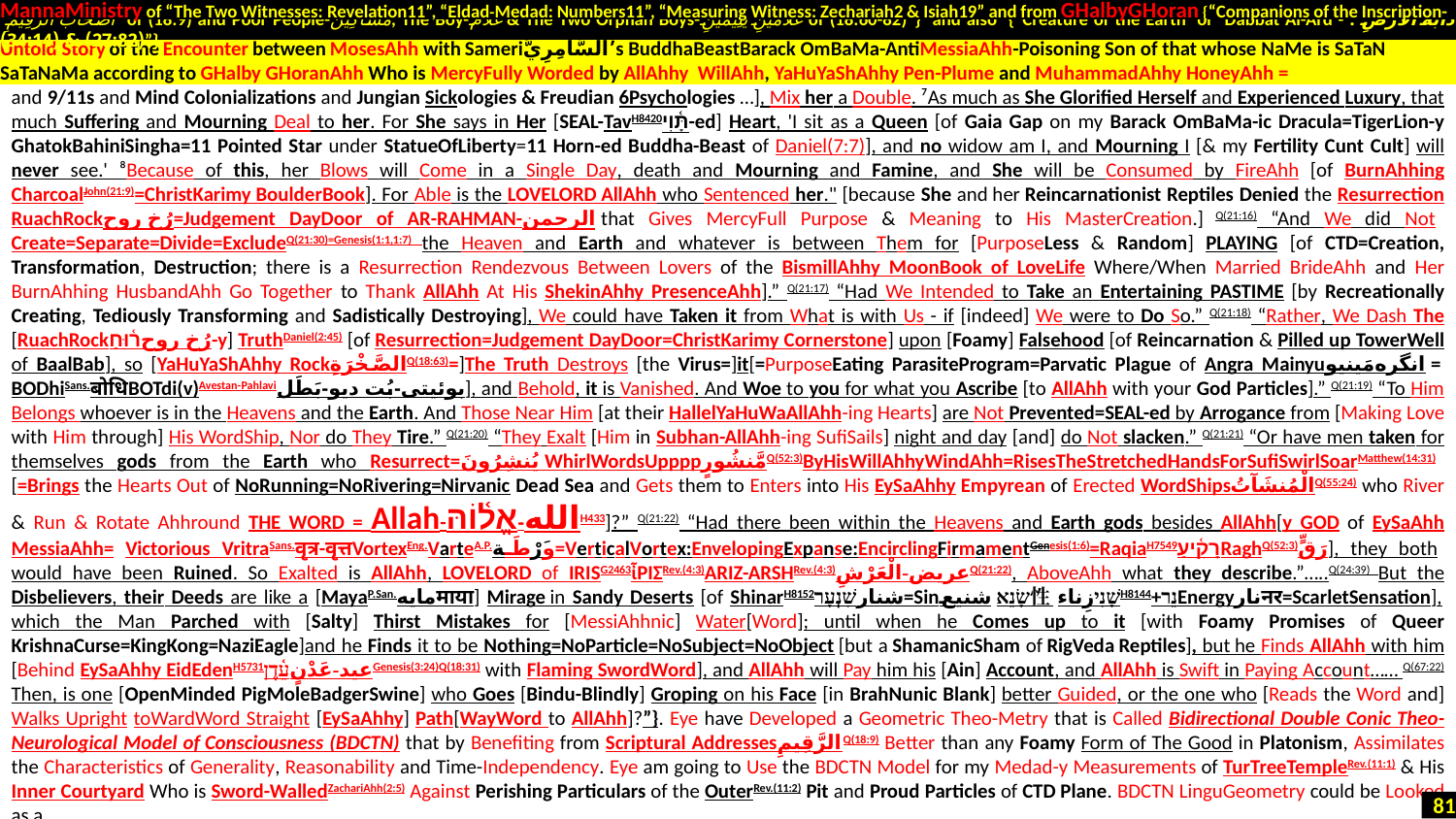

MannaMinistry of “The Two Witnesses: Revelation11”, “Eldad-Medad: Numbers11”, “Measuring Witness: Zechariah2 & Isiah19” and from GHalbyGHoran {“Companions of the Inscription-
 أَصْحَابَ الرَّقِيمِ  of (18:9) and Poor People-مَسَاكِينَ, The Boy-غُلَامُ & The Two Orphan Boys-غُلَامَيْنِ يَتِيمَيْنِ of (18:60-82)”}  and also  {“Creature of the Earth  or  Dabbat Al-Ard - دَابَّةُ الْأَرْضِ : (27:82) & (34:14)”}

and 9/11s and Mind Colonializations and Jungian Sickologies & Freudian 6Psychologies …], Mix her a Double. ⁷As much as She Glorified Herself and Experienced Luxury, that much Suffering and Mourning Deal to her. For She says in Her [SEAL-TavH8420תָּ֫וִי-ed] Heart, 'I sit as a Queen [of Gaia Gap on my Barack OmBaMa-ic Dracula=TigerLion-y GhatokBahiniSingha=11 Pointed Star under StatueOfLiberty=11 Horn-ed Buddha-Beast of Daniel(7:7)], and no widow am I, and Mourning I [& my Fertility Cunt Cult] will never see.' ⁸Because of this, her Blows will Come in a Single Day, death and Mourning and Famine, and She will be Consumed by FireAhh [of BurnAhhing CharcoalJohn(21:9)=ChristKarimy BoulderBook]. For Able is the LoveLord AllAhh who Sentenced her." [because She and her Reincarnationist Reptiles Denied the Resurrection RuachRockرُخ روح=Judgement DayDoor of AR-RAHMAN-الرحمن that Gives MercyFull Purpose & Meaning to His MasterCreation.] Q(21:16) “And We did Not Create=Separate=Divide=ExcludeQ(21:30)=Genesis(1:1,1:7) the Heaven and Earth and whatever is between Them for [PurposeLess & Random] PLAYING [of CTD=Creation, Transformation, Destruction; there is a Resurrection Rendezvous Between Lovers of the BismillAhhy MoonBook of LoveLife Where/When Married BrideAhh and Her BurnAhhing HusbandAhh Go Together to Thank AllAhh At His ShekinAhhy PresenceAhh].” Q(21:17) “Had We Intended to Take an Entertaining PASTIME [by Recreationally Creating, Tediously Transforming and Sadistically Destroying], We could have Taken it from What is with Us - if [indeed] We were to Do So.” Q(21:18) “Rather, We Dash The [RuachRockرُخ روحר֫וּחַ-y] TruthDaniel(2:45) [of Resurrection=Judgement DayDoor=ChristKarimy Cornerstone] upon [Foamy] Falsehood [of Reincarnation & Pilled up TowerWell of BaalBab], so [YaHuYaShAhhy RockالصَّخْرَةِQ(18:63)=]The Truth Destroys [the Virus=]it[=PurposeEating ParasiteProgram=Parvatic Plague of Angra Mainyuانگره‌مَینیو = BODhiSans.बोधिBOTdi(v)Avestan-Pahlaviبوئیتی-بُت دیو-بَطَل], and Behold, it is Vanished. And Woe to you for what you Ascribe [to AllAhh with your God Particles].” Q(21:19) “To Him Belongs whoever is in the Heavens and the Earth. And Those Near Him [at their HallelYaHuWaAllAhh-ing Hearts] are Not Prevented=SEAL-ed by Arrogance from [Making Love with Him through] His WordShip, Nor do They Tire.” Q(21:20) “They Exalt [Him in Subhan-AllAhh-ing SufiSails] night and day [and] do Not slacken.” Q(21:21) “Or have men taken for themselves gods from the Earth who Resurrect=يُنشِرُونَ WhirlWordsUppppمَّنشُورٍQ(52:3)ByHisWillAhhyWindAhh=RisesTheStretchedHandsForSufiSwirlSoarMatthew(14:31) [=Brings the Hearts Out of NoRunning=NoRivering=Nirvanic Dead Sea and Gets them to Enters into His EySaAhhy Empyrean of Erected WordShipsالْمُنشَآتُQ(55:24) who River & Run & Rotate Ahhround THE WORD = Allah-الله-אֱל֫וֹהַּH433]?” Q(21:22) “Had there been within the Heavens and Earth gods besides AllAhh[y GOD of EySaAhh MessiaAhh= Victorious VritraSans.वृत्र-वृत्तVortexEng.VarteA.P.وَرْطَة=VerticalVortex:EnvelopingExpanse:EncirclingFirmamentGenesis(1:6)=RaqiaH7549רָקִ֫יעַRaghQ(52:3)رَقٍّ], they both would have been Ruined. So Exalted is AllAhh, LoveLord of IRISG2463ἶΡΙΣRev.(4:3)ARIZ-ARSHRev.(4:3)عریض-الْعَرْشِQ(21:22), AboveAhh what they describe.”…..Q(24:39) But the Disbelievers, their Deeds are like a [MayaP.San.مایهमाया] Mirage in Sandy Deserts [of ShinarH8152شنارשִׁנְעָר=Sinשָׂנֵאشنيع性שָׁנִיزِناءH8144+נֵרEnergyنارनर=ScarletSensation], which the Man Parched with [Salty] Thirst Mistakes for [MessiAhhnic] Water[Word]; until when he Comes up to it [with Foamy Promises of Queer KrishnaCurse=KingKong=NaziEagle]and he Finds it to be Nothing=NoParticle=NoSubject=NoObject [but a ShamanicSham of RigVeda Reptiles], but he Finds AllAhh with him [Behind EySaAhhy EidEdenH5731عید-عَدْنٍעֵ֫דֶןGenesis(3:24)Q(18:31) with Flaming SwordWord], and AllAhh will Pay him his [Ain] Account, and AllAhh is Swift in Paying Account…… Q(67:22) Then, is one [OpenMinded PigMoleBadgerSwine] who Goes [Bindu-Blindly] Groping on his Face [in BrahNunic Blank] better Guided, or the one who [Reads the Word and] Walks Upright toWardWord Straight [EySaAhhy] Path[WayWord to AllAhh]?”}. Eye have Developed a Geometric Theo-Metry that is Called Bidirectional Double Conic Theo-Neurological Model of Consciousness (BDCTN) that by Benefiting from Scriptural AddressesالرَّقِيمِQ(18:9) Better than any Foamy Form of The Good in Platonism, Assimilates the Characteristics of Generality, Reasonability and Time-Independency. Eye am going to Use the BDCTN Model for my Medad-y Measurements of TurTreeTempleRev.(11:1) & His Inner Courtyard Who is Sword-WalledZachariAhh(2:5) Against Perishing Particulars of the OuterRev.(11:2) Pit and Proud Particles of CTD Plane. BDCTN LinguGeometry could be Looked as a
Untold Story of the Encounter between MosesAhh with Sameriالسَّامِرِيُّ’s BuddhaBeastBarack OmBaMa-AntiMessiaAhh-Poisoning Son of that whose NaMe is SaTaN SaTaNaMa according to GHalby GHoranAhh Who is MercyFully Worded by AllAhhy  WillAhh, YaHuYaShAhhy Pen-Plume and MuhammadAhhy HoneyAhh =
81